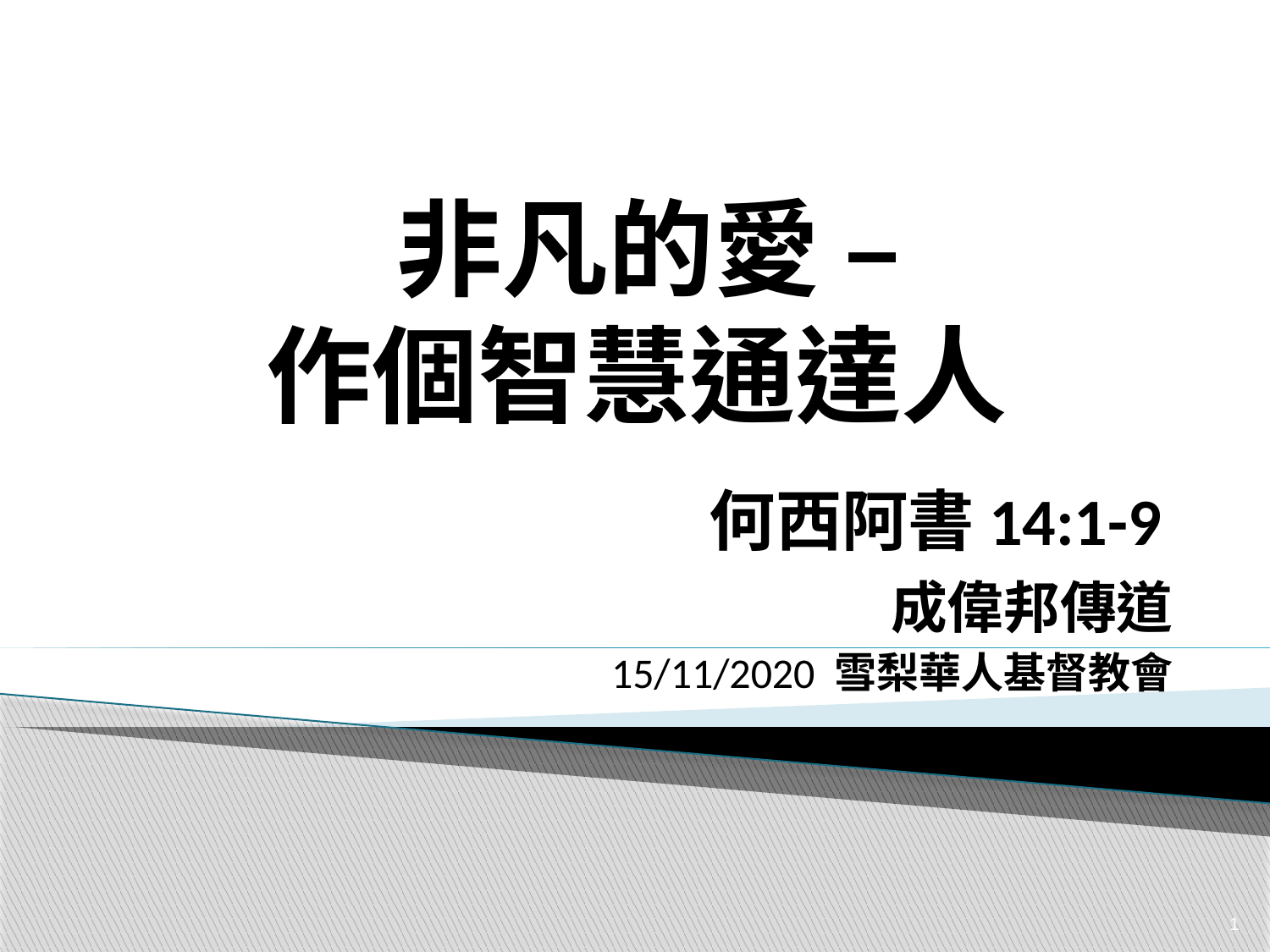

非凡的愛 –
作個智慧通達人

# 何西阿書14:1-9
成偉邦傳道
15/11/2020 雪梨華人基督教會

1